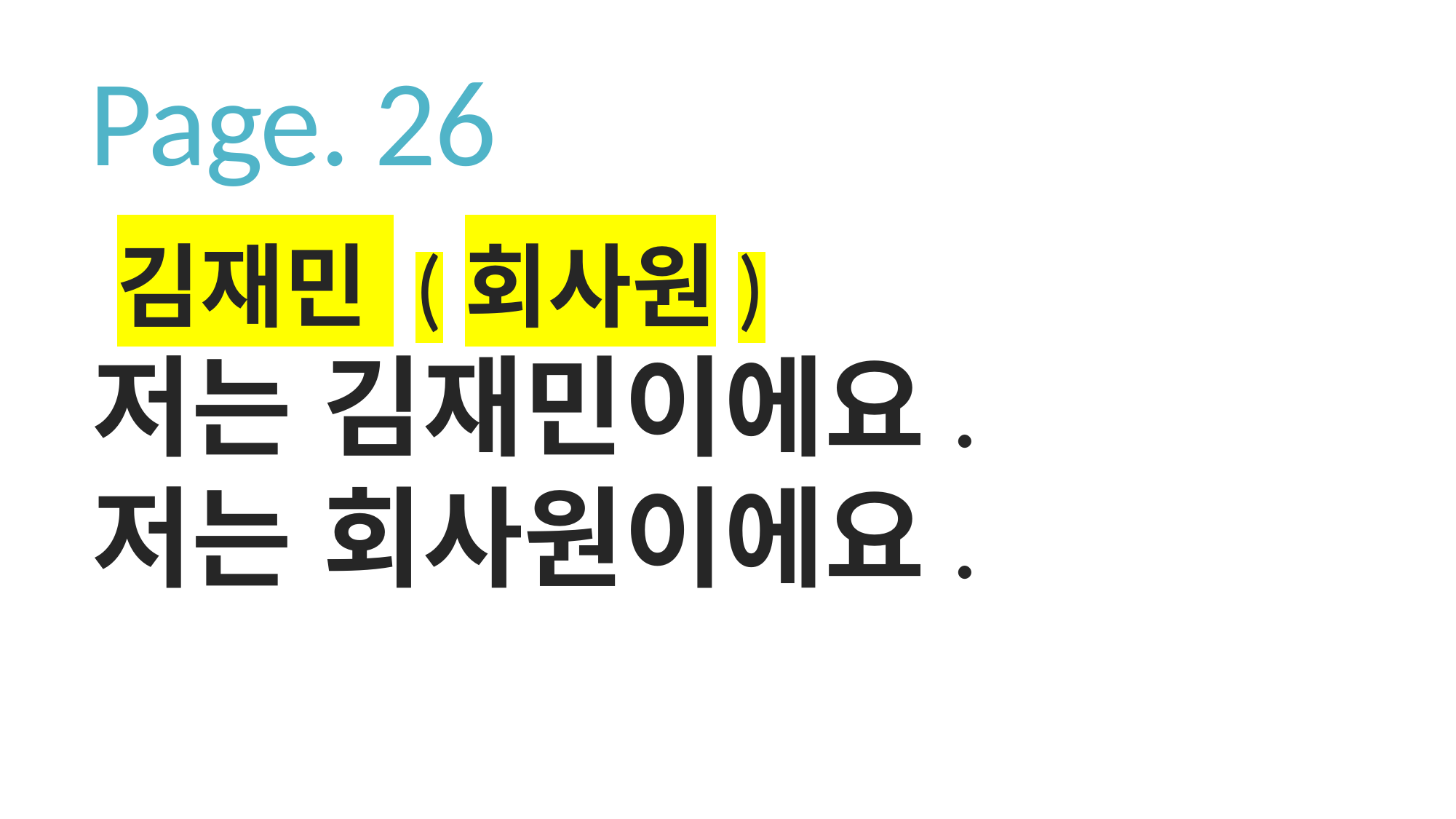

# Page. 26
김재민 (회사원)
저는 김재민이에요.
저는 회사원이에요.